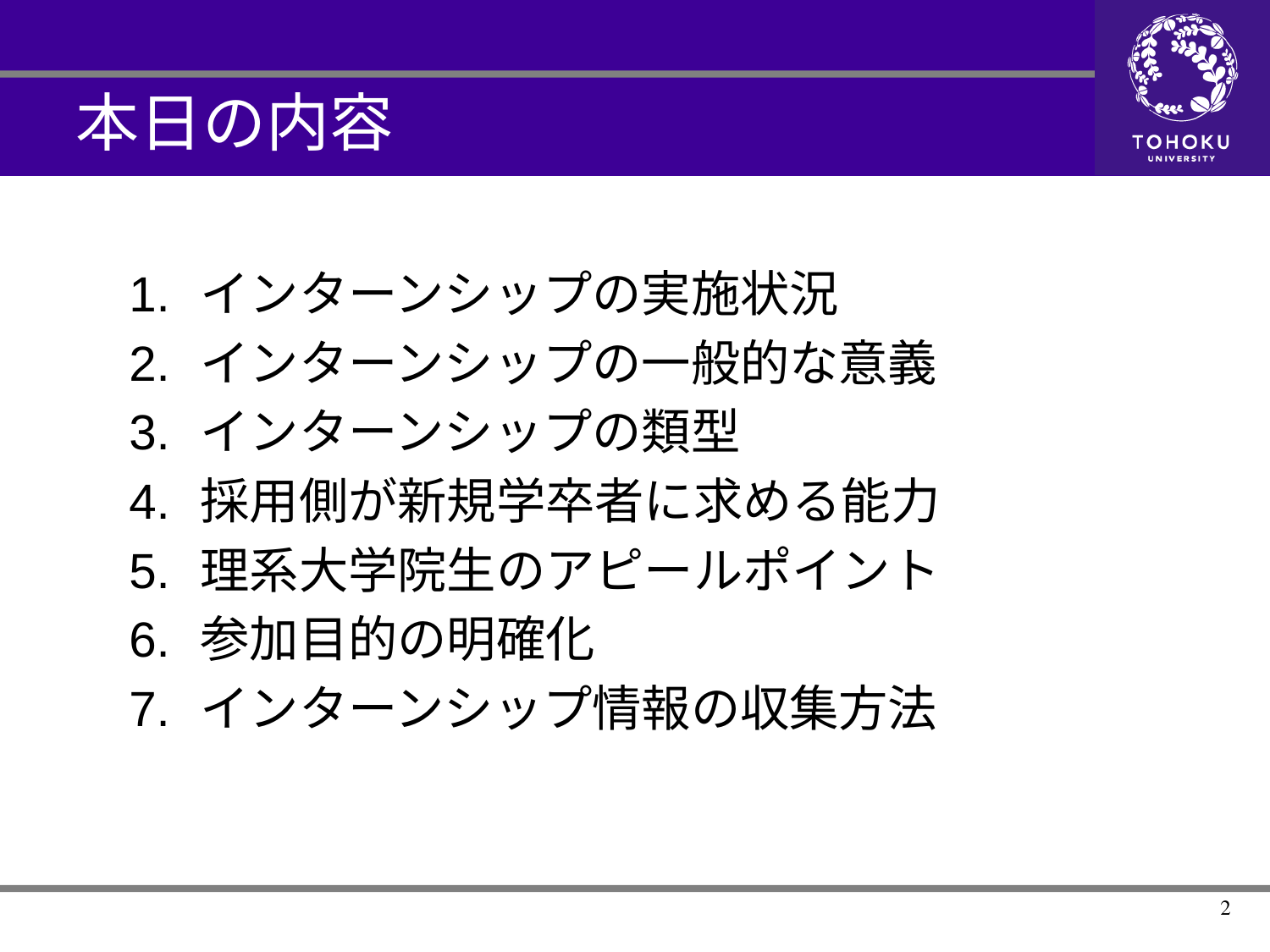

本日の内容
インターンシップの実施状況
インターンシップの一般的な意義
インターンシップの類型
採用側が新規学卒者に求める能力
理系大学院生のアピールポイント
参加目的の明確化
インターンシップ情報の収集方法
2